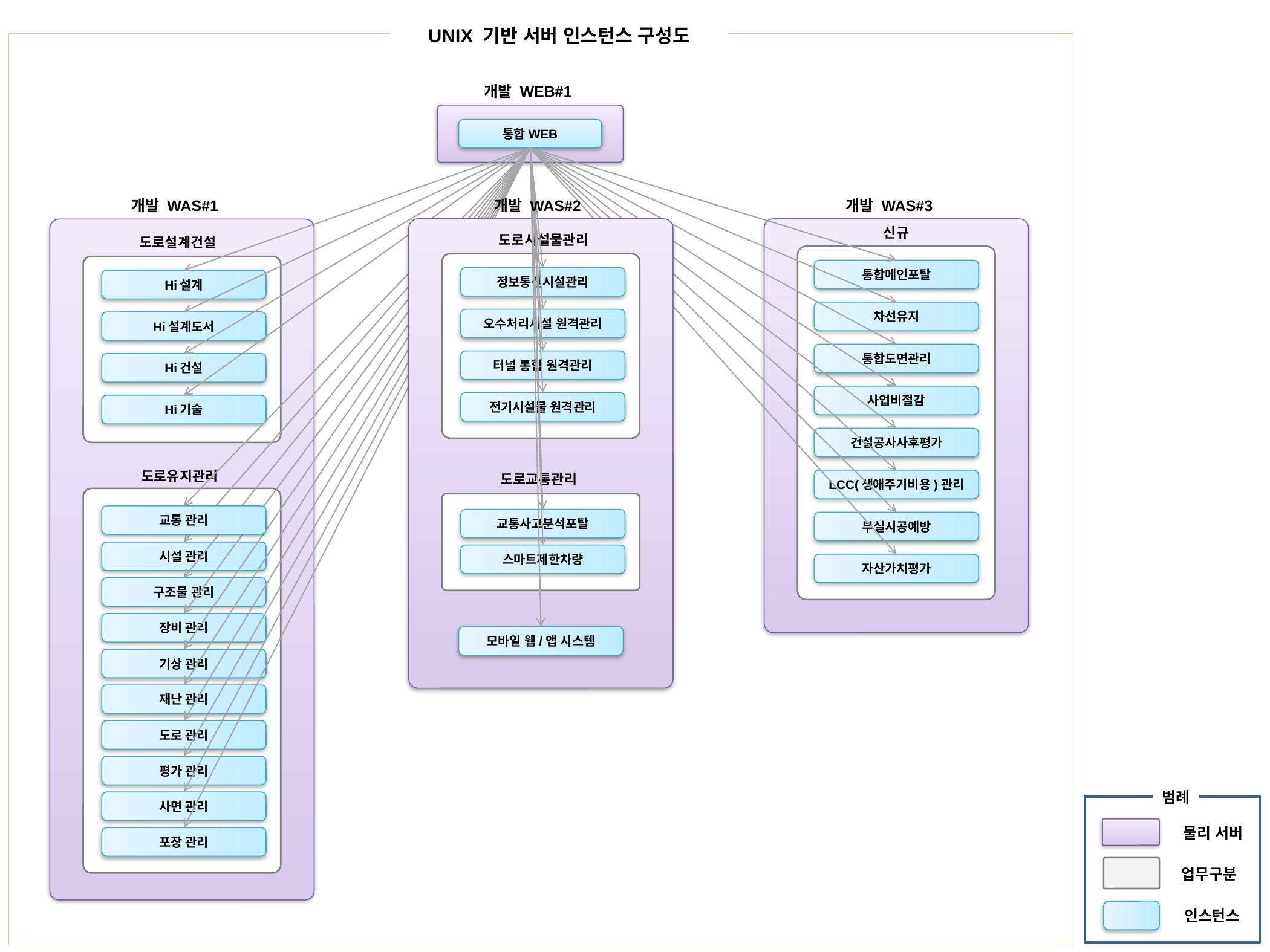

UNIX 기반 서버 인스턴스 구성도

개발 WEB#1

통합WEB
개발 WAS#1
개발 WAS#2
개발 WAS#3
통합메인포탈
정보통신시설관리
Hi설계

신규
도로시설물관리
도로설계건설
차선유지
오수처리시설 원격관리
Hi설계도서

통합도면관리
터널 통합 원격관리
Hi건설
사업비절감
전기시설물 원격관리
Hi기술
건설공사사후평가
LCC(생애주기비용)관리
교통 관리
교통사고분석포탈
부실시공예방
도로유지관리
도로교통관리
시설 관리
스마트제한차량
자산가치평가

구조물 관리
장비 관리
모바일 웹/앱 시스템
기상 관리
재난 관리
도로 관리
평가 관리
사면 관리
포장 관리
범례

물리 서버

업무구분

인스턴스